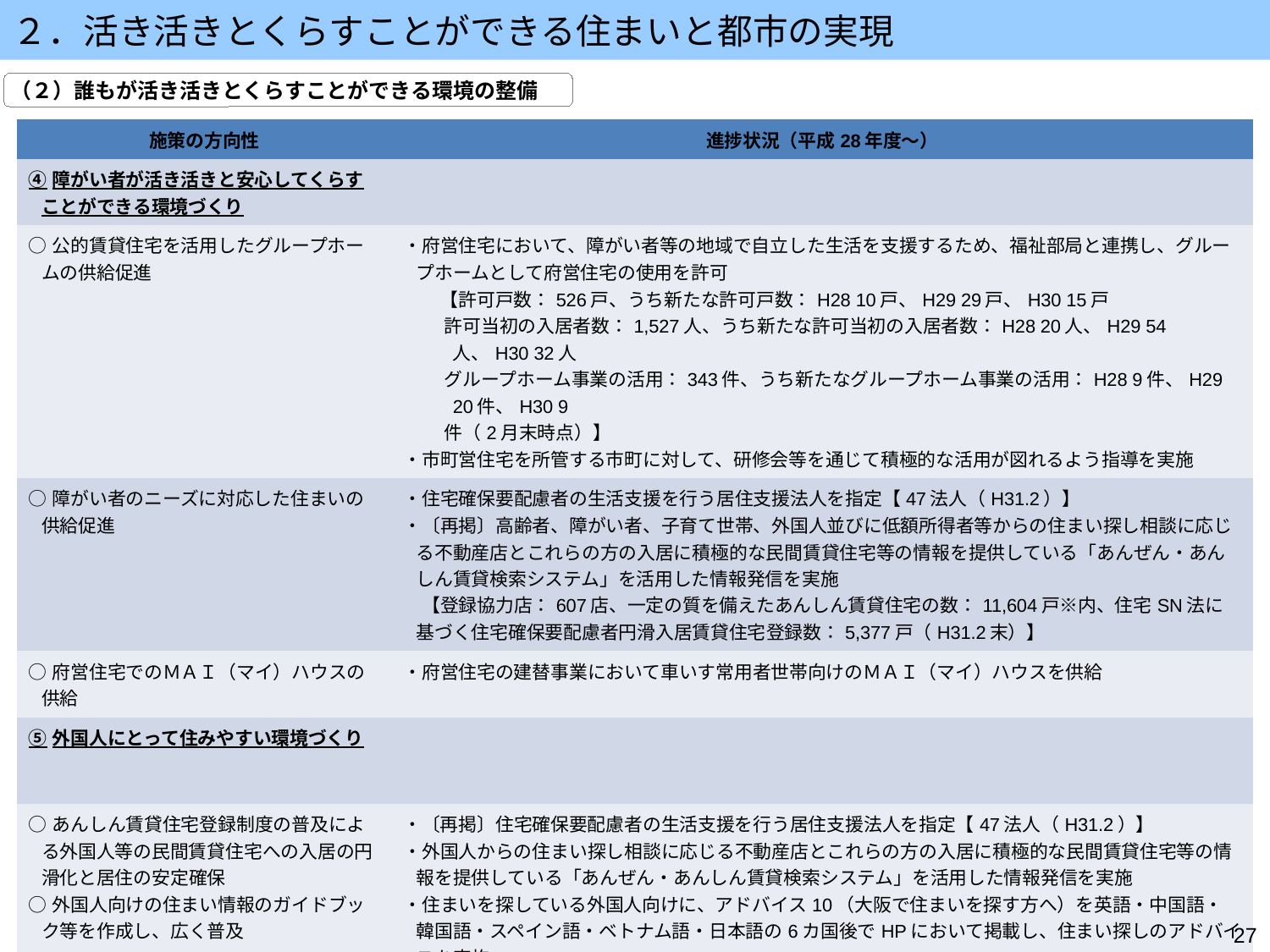

２．活き活きとくらすことができる住まいと都市の実現
（２）誰もが活き活きとくらすことができる環境の整備
| 施策の方向性 | 進捗状況（平成28年度～） |
| --- | --- |
| ④障がい者が活き活きと安心してくらすことができる環境づくり |  |
| ○公的賃貸住宅を活用したグループホームの供給促進 | ・府営住宅において、障がい者等の地域で自立した生活を支援するため、福祉部局と連携し、グループホームとして府営住宅の使用を許可 　　【許可戸数：526戸、うち新たな許可戸数：H28 10戸、H29 29戸、H30 15戸 　　 許可当初の入居者数：1,527人、うち新たな許可当初の入居者数：H28 20人、H29 54人、H30 32人 　　 グループホーム事業の活用：343件、うち新たなグループホーム事業の活用：H28 9件、H29 20件、H30 9 　　 件（2月末時点）】 ・市町営住宅を所管する市町に対して、研修会等を通じて積極的な活用が図れるよう指導を実施 |
| ○障がい者のニーズに対応した住まいの供給促進 | ・住宅確保要配慮者の生活支援を行う居住支援法人を指定【47法人（H31.2）】 ・〔再掲〕高齢者、障がい者、子育て世帯、外国人並びに低額所得者等からの住まい探し相談に応じる不動産店とこれらの方の入居に積極的な民間賃貸住宅等の情報を提供している「あんぜん・あんしん賃貸検索システム」を活用した情報発信を実施 　【登録協力店：607店、一定の質を備えたあんしん賃貸住宅の数：11,604戸※内、住宅SN法に基づく住宅確保要配慮者円滑入居賃貸住宅登録数：5,377戸（H31.2末）】 |
| ○府営住宅でのＭＡＩ（マイ）ハウスの供給 | ・府営住宅の建替事業において車いす常用者世帯向けのＭＡＩ（マイ）ハウスを供給 |
| ⑤外国人にとって住みやすい環境づくり |  |
| ○あんしん賃貸住宅登録制度の普及による外国人等の民間賃貸住宅への入居の円滑化と居住の安定確保 ○外国人向けの住まい情報のガイドブック等を作成し、広く普及 | ・〔再掲〕住宅確保要配慮者の生活支援を行う居住支援法人を指定【47法人（H31.2）】 ・外国人からの住まい探し相談に応じる不動産店とこれらの方の入居に積極的な民間賃貸住宅等の情報を提供している「あんぜん・あんしん賃貸検索システム」を活用した情報発信を実施 ・住まいを探している外国人向けに、アドバイス10（大阪で住まいを探す方へ）を英語・中国語・韓国語・スペイン語・ベトナム語・日本語の6カ国後でHPにおいて掲載し、住まい探しのアドバイスを実施 |
| ○公的賃貸住宅を活用した外国人留学生向け宿舎の供給を促進 | ・公的賃貸住宅事業者が学校法人に対して、住居確保が困難な留学生への安定した住宅の提供に向けた事業の周知を行うよう働きかけを実施 ・市町営住宅を所管する市町に対して、研修会等を通じて積極的な活用が図れるよう指導を実施 |
27